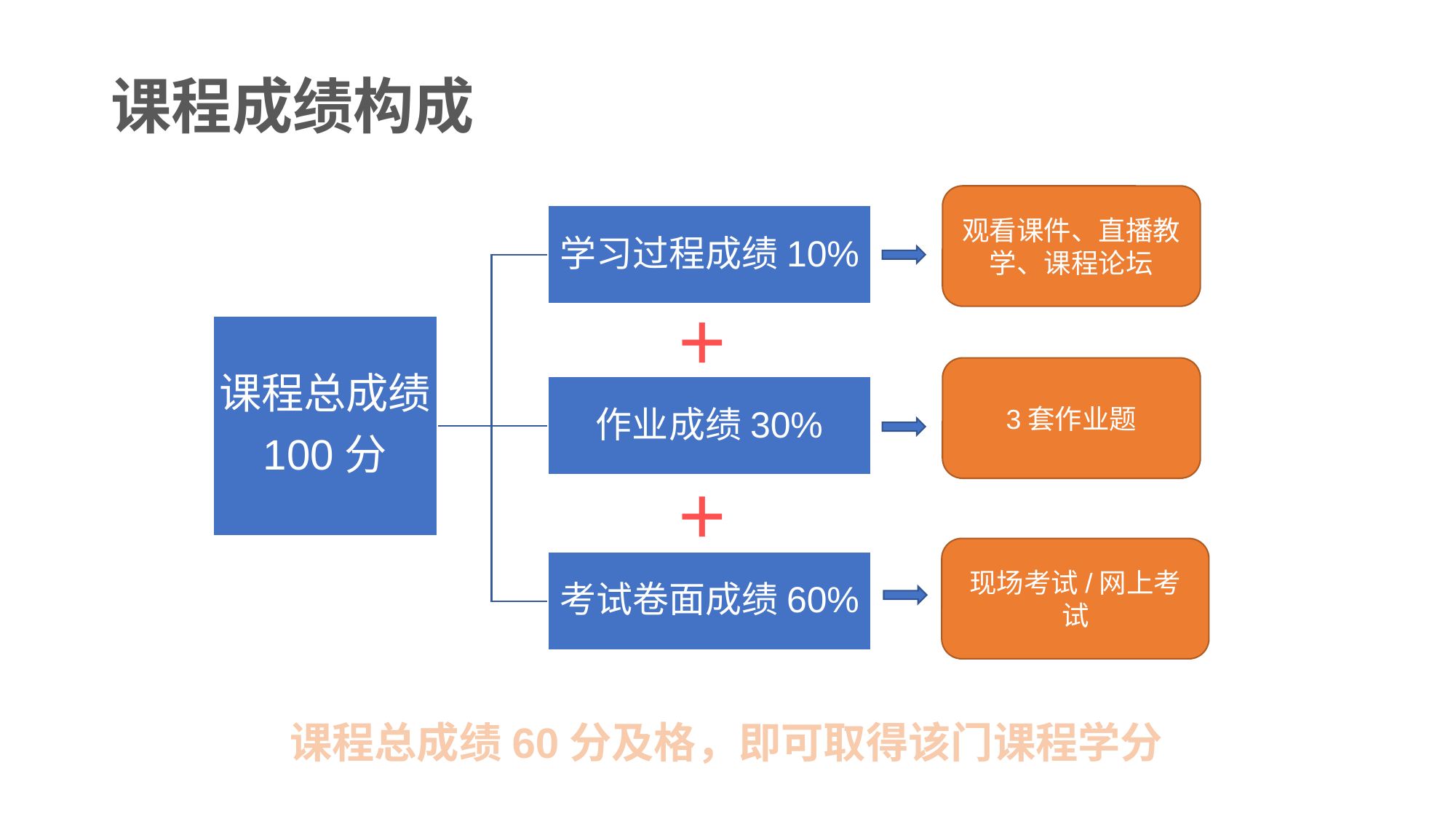

# 课程成绩构成

课程总成绩
100分
学习过程成绩10%
作业成绩30%
考试卷面成绩60%
观看课件、直播教学、课程论坛

+
3套作业题

+
现场考试/网上考试

课程总成绩60分及格，即可取得该门课程学分